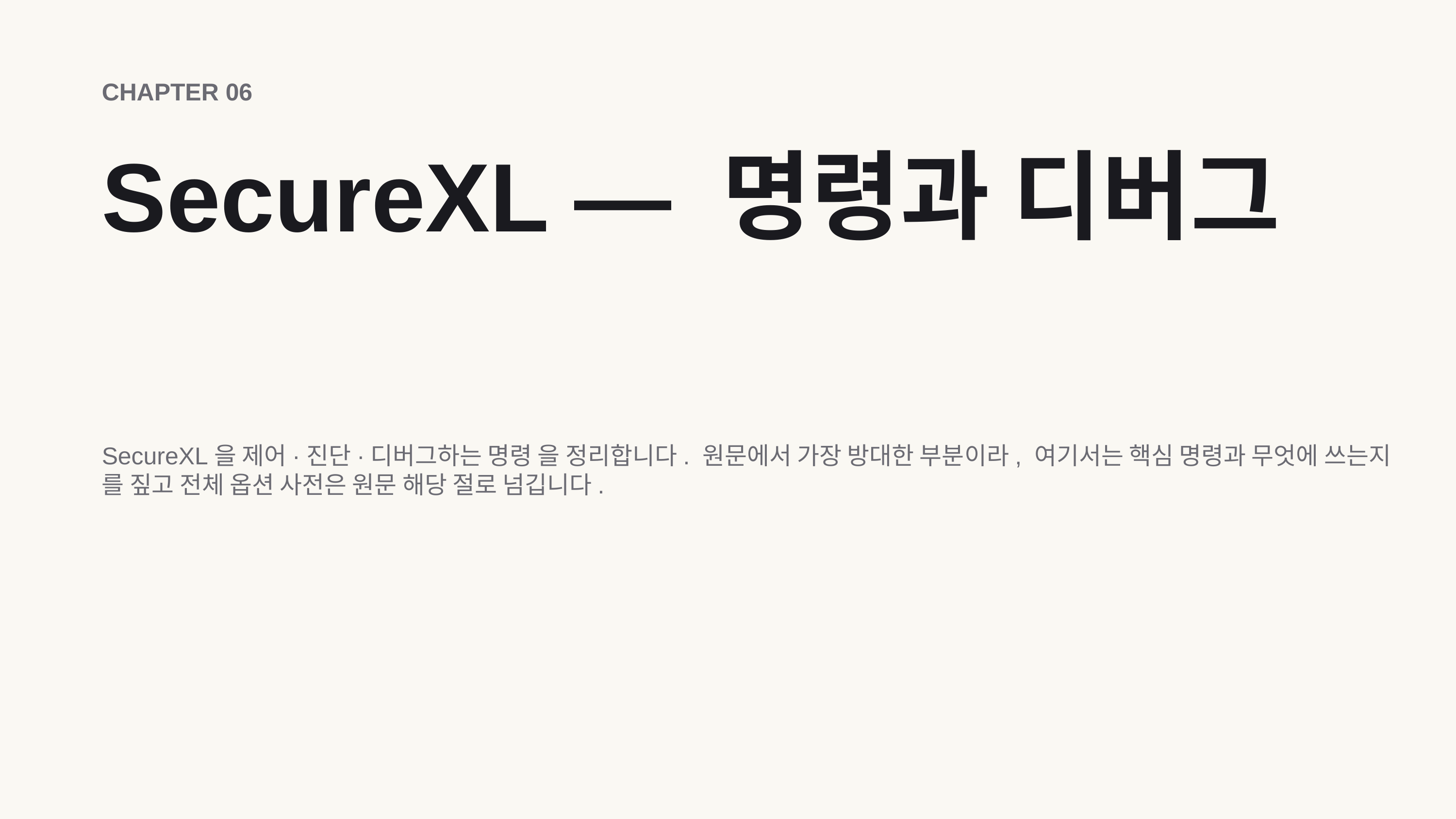

CHAPTER 06
SecureXL — 명령과 디버그
SecureXL을 제어·진단·디버그하는 명령 을 정리합니다. 원문에서 가장 방대한 부분이라, 여기서는 핵심 명령과 무엇에 쓰는지 를 짚고 전체 옵션 사전은 원문 해당 절로 넘깁니다.